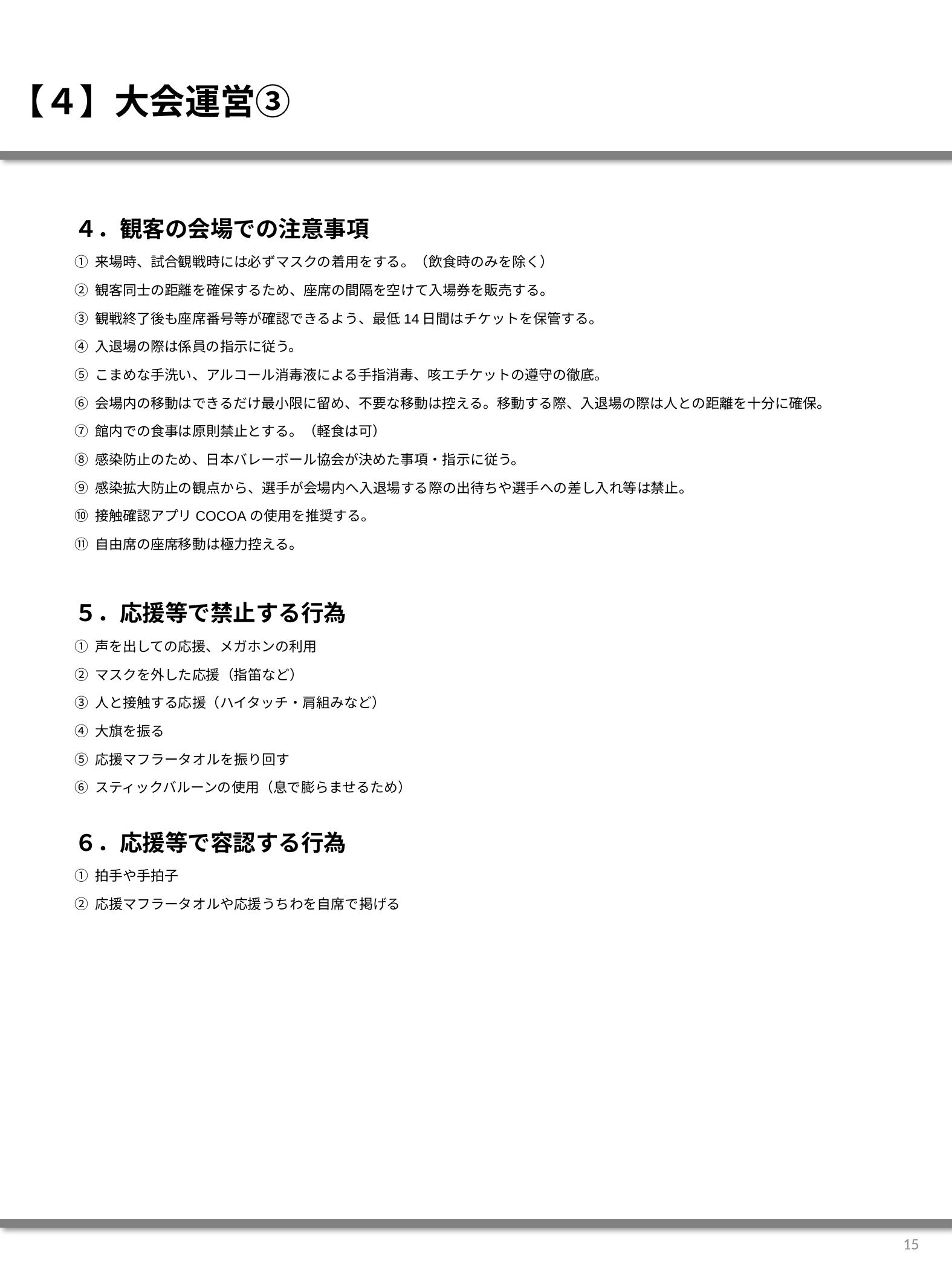

# 【４】大会運営③
４．観客の会場での注意事項
① 来場時、試合観戦時には必ずマスクの着用をする。（飲食時のみを除く）
② 観客同士の距離を確保するため、座席の間隔を空けて入場券を販売する。
③ 観戦終了後も座席番号等が確認できるよう、最低14日間はチケットを保管する。
➃ 入退場の際は係員の指示に従う。
⑤ こまめな手洗い、アルコール消毒液による手指消毒、咳エチケットの遵守の徹底。
⑥ 会場内の移動はできるだけ最小限に留め、不要な移動は控える。移動する際、入退場の際は人との距離を十分に確保。
⑦ 館内での食事は原則禁止とする。（軽食は可）
⑧ 感染防止のため、日本バレーボール協会が決めた事項・指示に従う。
⑨ 感染拡大防止の観点から、選手が会場内へ入退場する際の出待ちや選手への差し入れ等は禁止。
⑩ 接触確認アプリCOCOAの使用を推奨する。
⑪ 自由席の座席移動は極力控える。

５．応援等で禁止する行為
① 声を出しての応援、メガホンの利用
② マスクを外した応援（指笛など）
③ 人と接触する応援（ハイタッチ・肩組みなど）
➃ 大旗を振る
⑤ 応援マフラータオルを振り回す
⑥ スティックバルーンの使用（息で膨らませるため）

６．応援等で容認する行為
① 拍手や手拍子
② 応援マフラータオルや応援うちわを自席で掲げる

15